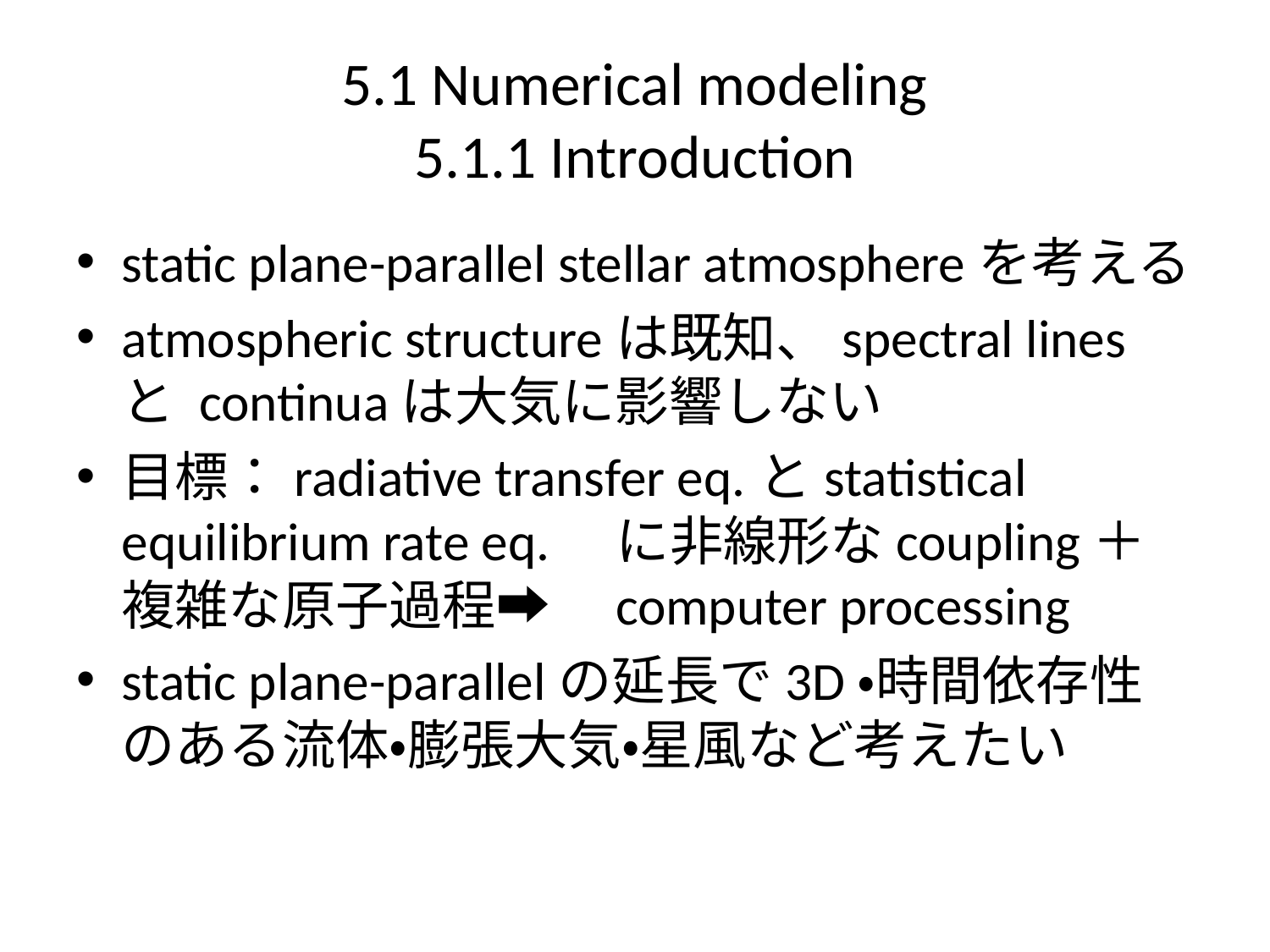

# 5.1 Numerical modeling 5.1.1 Introduction
static plane-parallel stellar atmosphereを考える
atmospheric structureは既知、spectral lines と continuaは大気に影響しない
目標：radiative transfer eq.とstatistical equilibrium rate eq.　に非線形なcoupling＋複雑な原子過程➡　computer processing
static plane-parallelの延長で3D・時間依存性のある流体・膨張大気・星風など考えたい